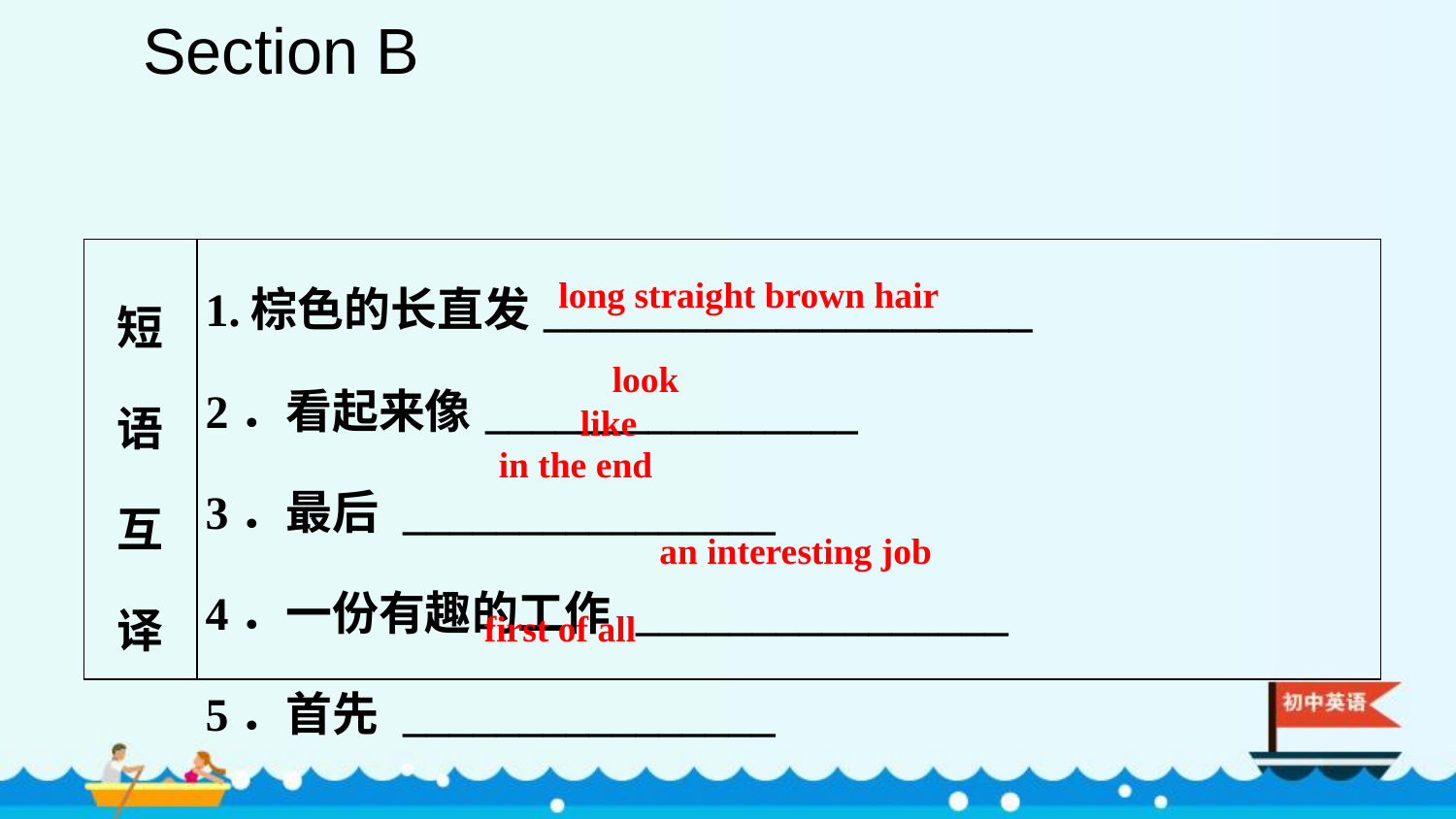

Section B
| 短 语 互 译 | 1.棕色的长直发\_\_\_\_\_\_\_\_\_\_\_\_\_\_\_\_\_\_\_\_\_ 2．看起来像\_\_\_\_\_\_\_\_\_\_\_\_\_\_\_\_ 3．最后 \_\_\_\_\_\_\_\_\_\_\_\_\_\_\_\_ 4．一份有趣的工作 \_\_\_\_\_\_\_\_\_\_\_\_\_\_\_\_ 5．首先 \_\_\_\_\_\_\_\_\_\_\_\_\_\_\_\_ |
| --- | --- |
 long straight brown hair
look like
in the end
an interesting job
first of all